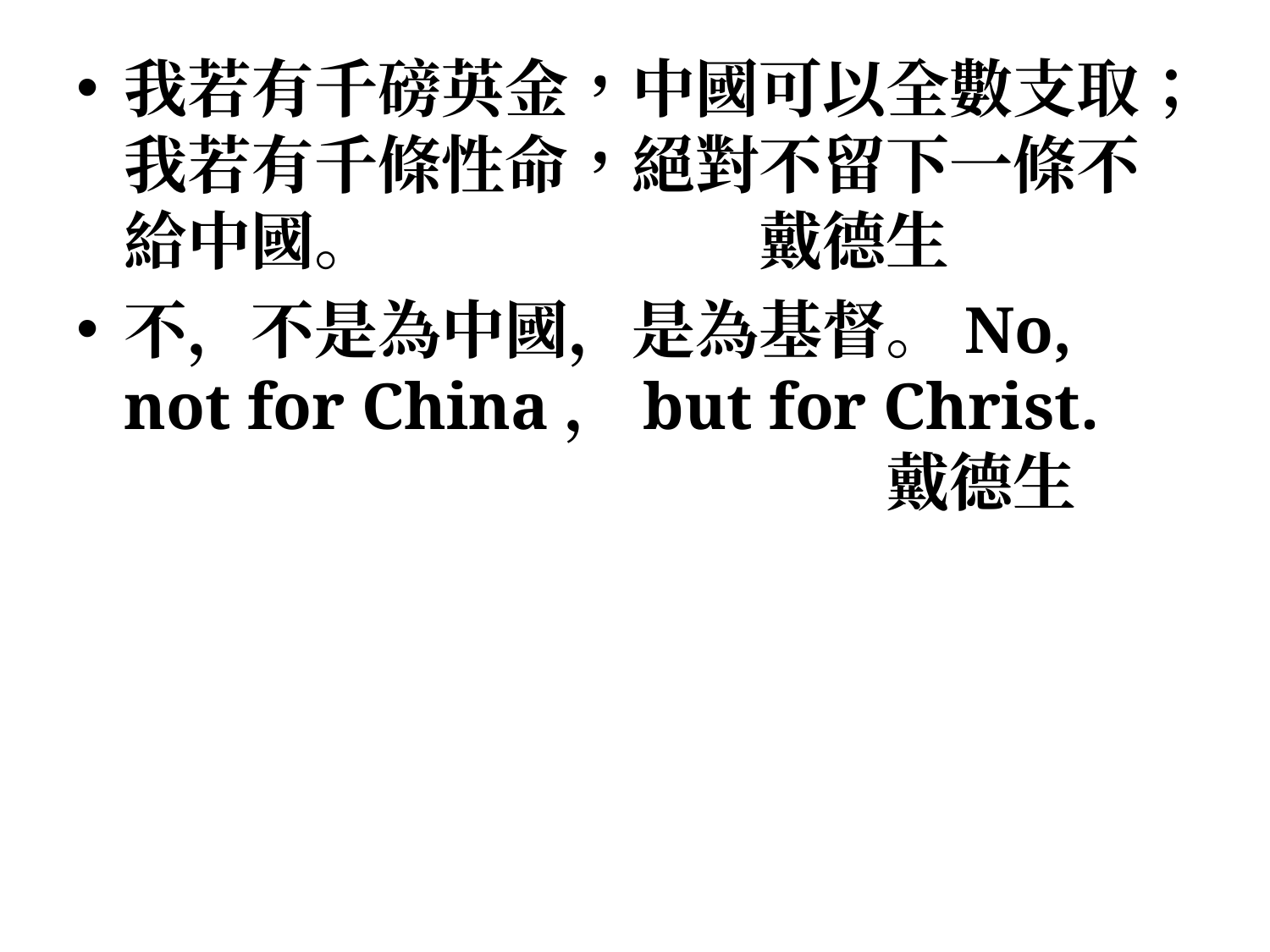

我若有千磅英金，中國可以全數支取；我若有千條性命，絕對不留下一條不給中國。			戴德生
不，不是為中國，是為基督。No, not for China，but for Christ.							戴德生